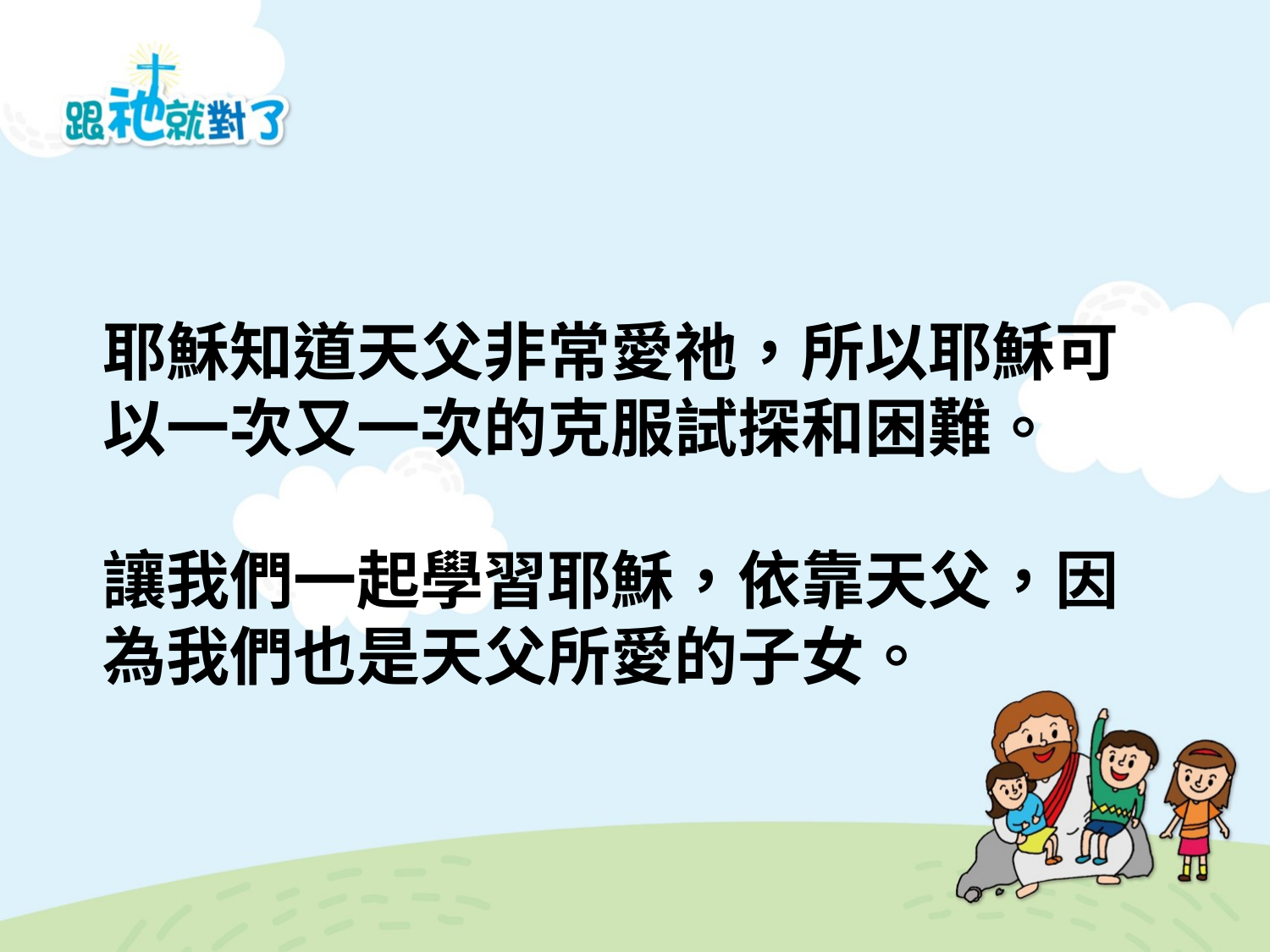

耶穌知道天父非常愛祂，所以耶穌可以一次又一次的克服試探和困難。

讓我們一起學習耶穌，依靠天父，因為我們也是天父所愛的子女。